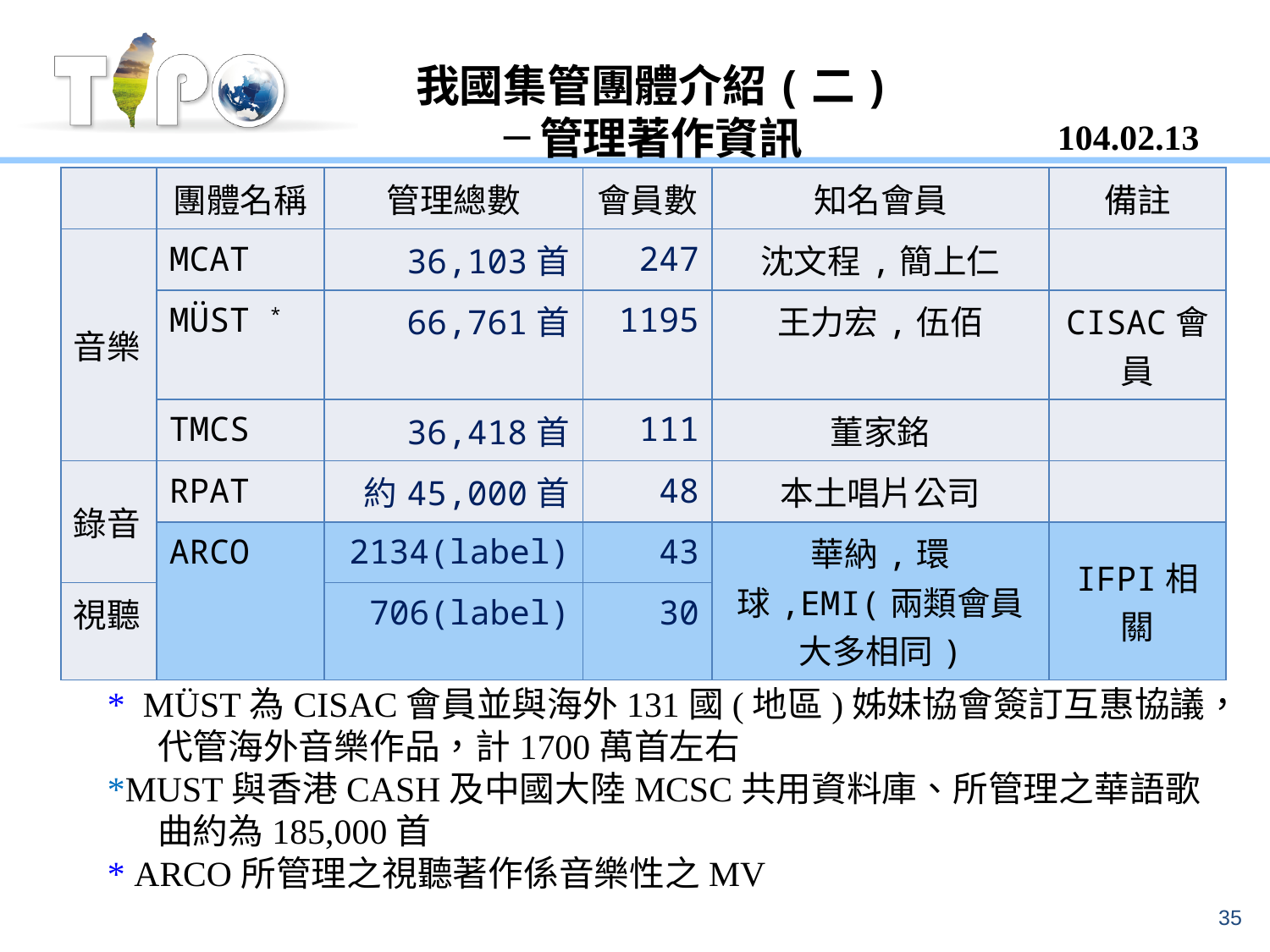

我國集管團體介紹(二)
─管理著作資訊
104.02.13
|  | 團體名稱 | 管理總數 | 會員數 | 知名會員 | 備註 |
| --- | --- | --- | --- | --- | --- |
| 音樂 | MCAT | 36,103首 | 247 | 沈文程,簡上仁 |  |
|  | MÜST \* | 66,761首 | 1195 | 王力宏,伍佰 | CISAC會員 |
|  | TMCS | 36,418首 | 111 | 董家銘 |  |
| 錄音 | RPAT | 約45,000首 | 48 | 本土唱片公司 |  |
|  | ARCO | 2134(label) | 43 | 華納,環球,EMI(兩類會員大多相同) | IFPI相關 |
| 視聽 |  | 706(label) | 30 |  |  |
*  MÜST為CISAC會員並與海外131國(地區)姊妹協會簽訂互惠協議，代管海外音樂作品，計1700萬首左右
*MUST與香港CASH及中國大陸MCSC共用資料庫、所管理之華語歌曲約為185,000首
* ARCO所管理之視聽著作係音樂性之MV
35